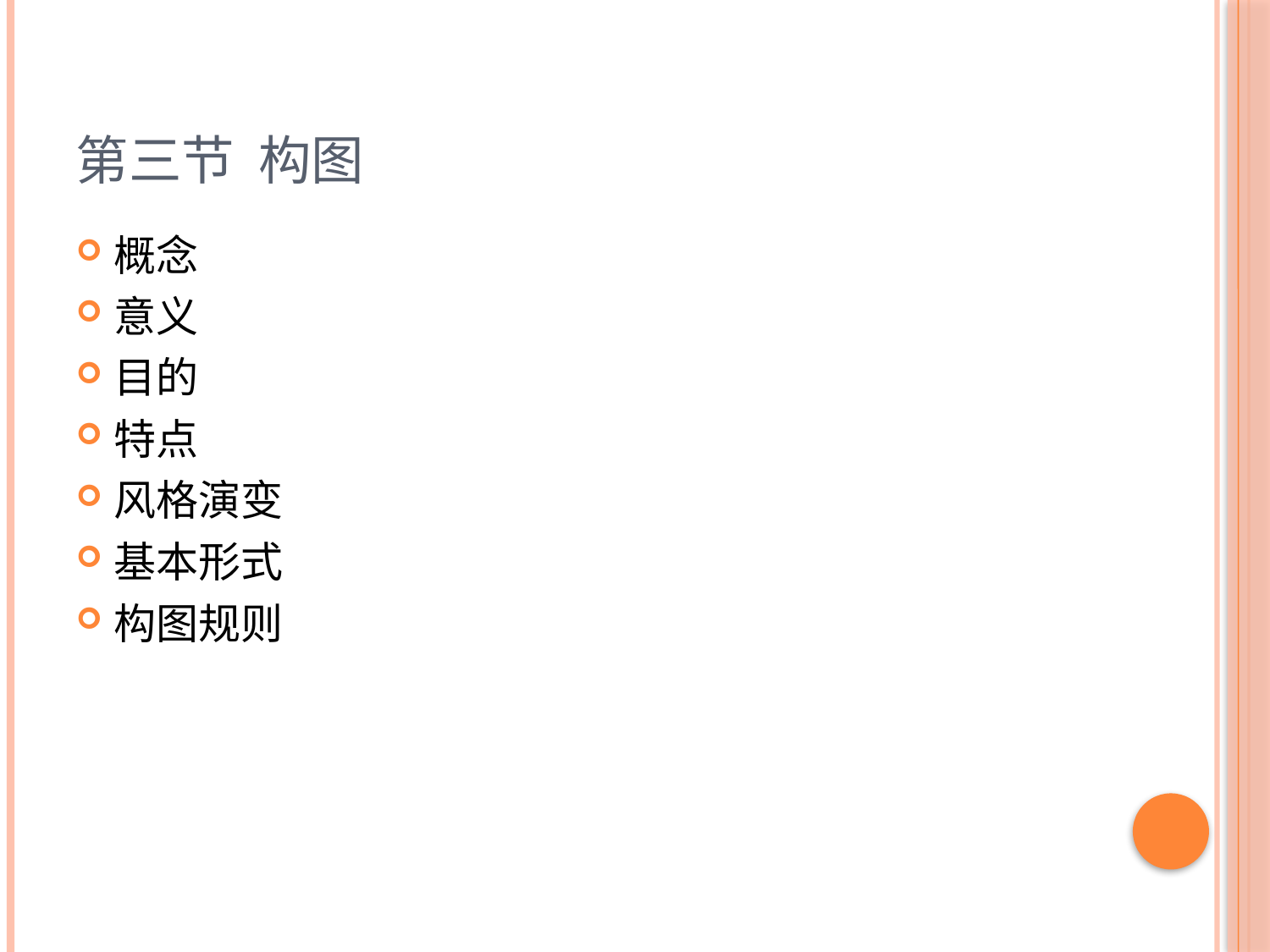

# 第三节  构图
概念
意义
目的
特点
风格演变
基本形式
构图规则